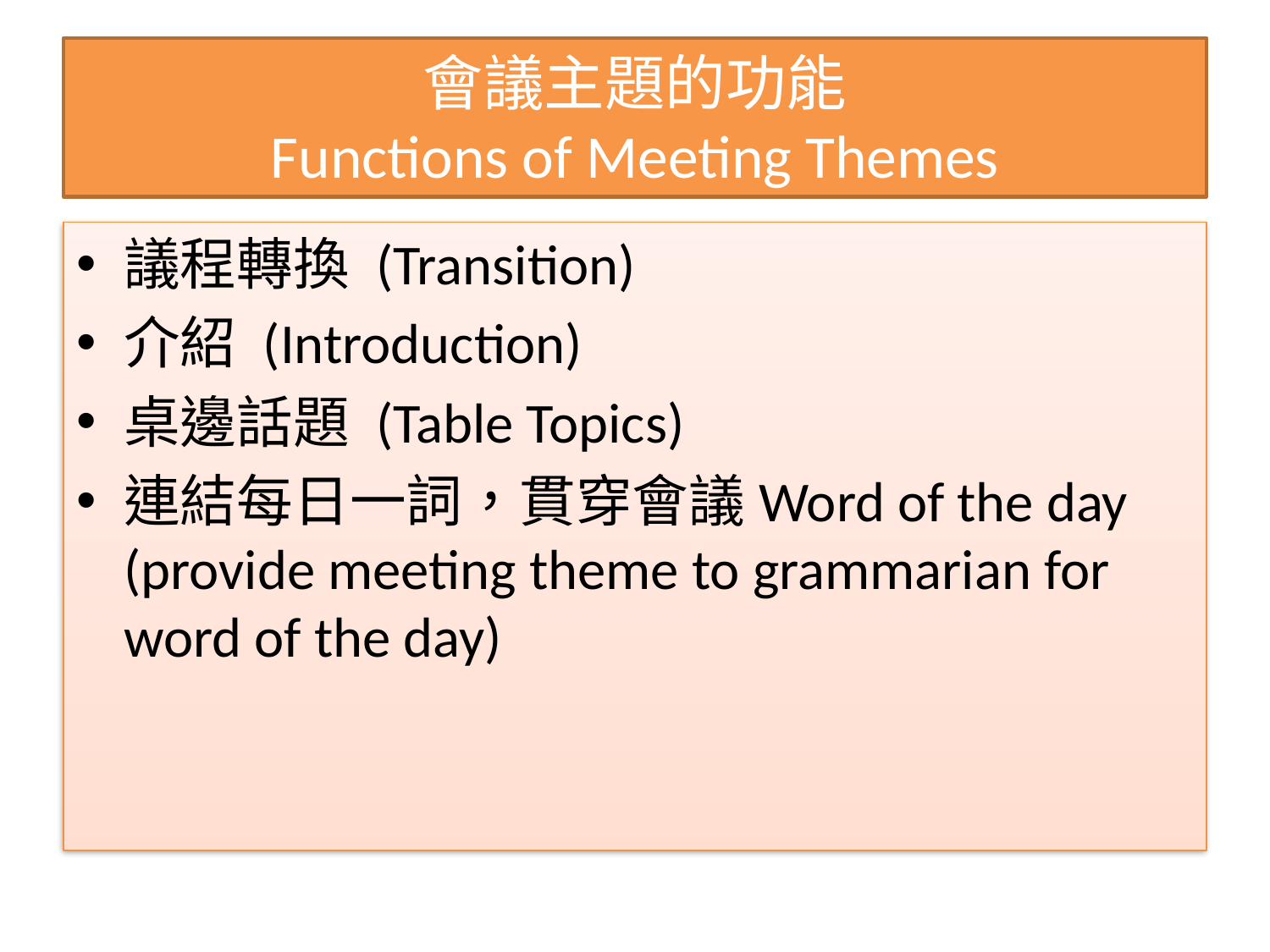

# 會議主題的功能 Functions of Meeting Themes
議程轉換 (Transition)
介紹 (Introduction)
桌邊話題 (Table Topics)
連結每日一詞，貫穿會議Word of the day (provide meeting theme to grammarian for word of the day)